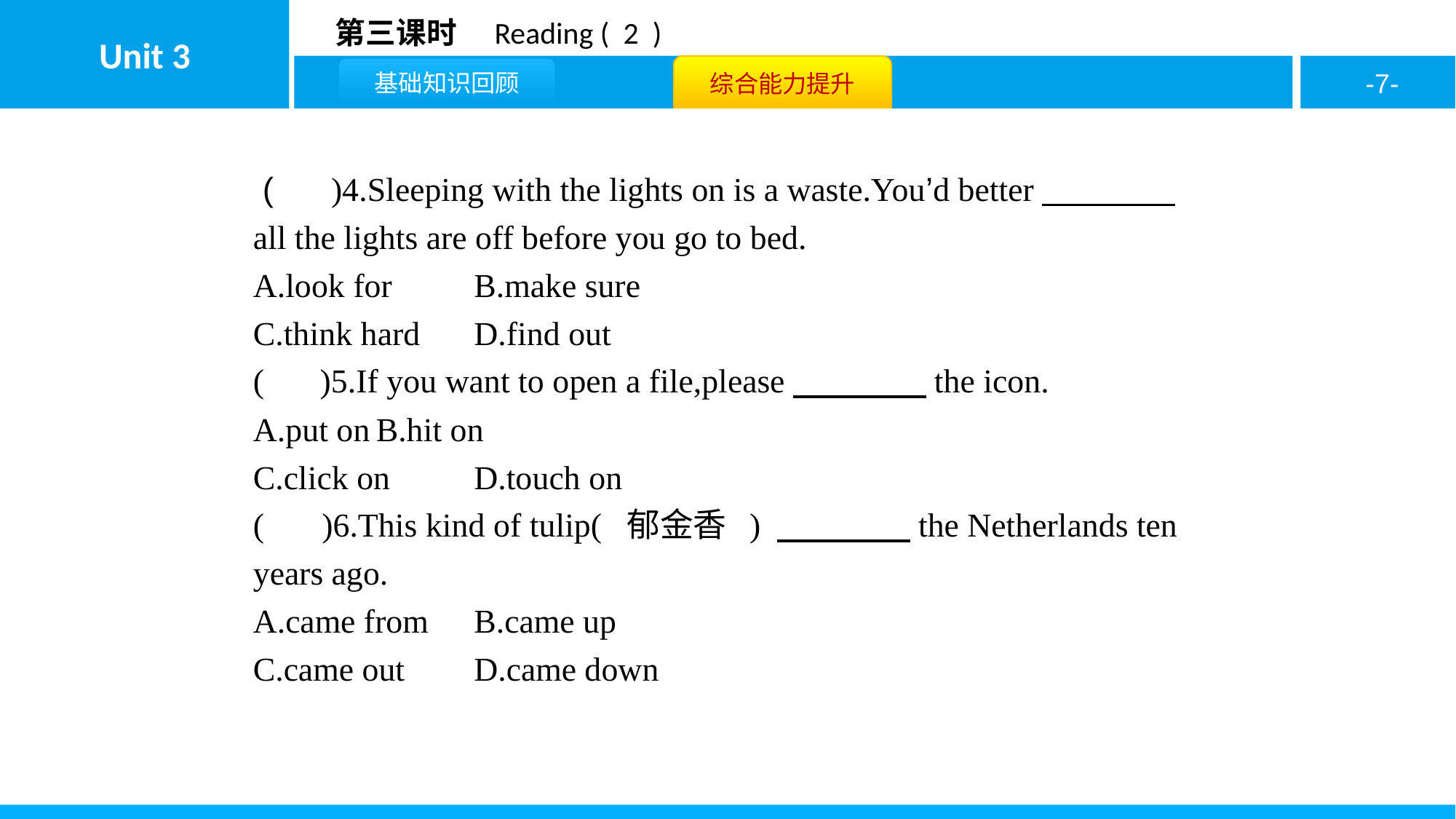

(  B  )4.Sleeping with the lights on is a waste.You’d better　　　　all the lights are off before you go to bed.
A.look for	B.make sure
C.think hard	D.find out
(  C  )5.If you want to open a file,please　　　　the icon.
A.put on	B.hit on
C.click on	D.touch on
(  A  )6.This kind of tulip(  郁金香  ) 　　　　the Netherlands ten years ago.
A.came from	B.came up
C.came out	D.came down